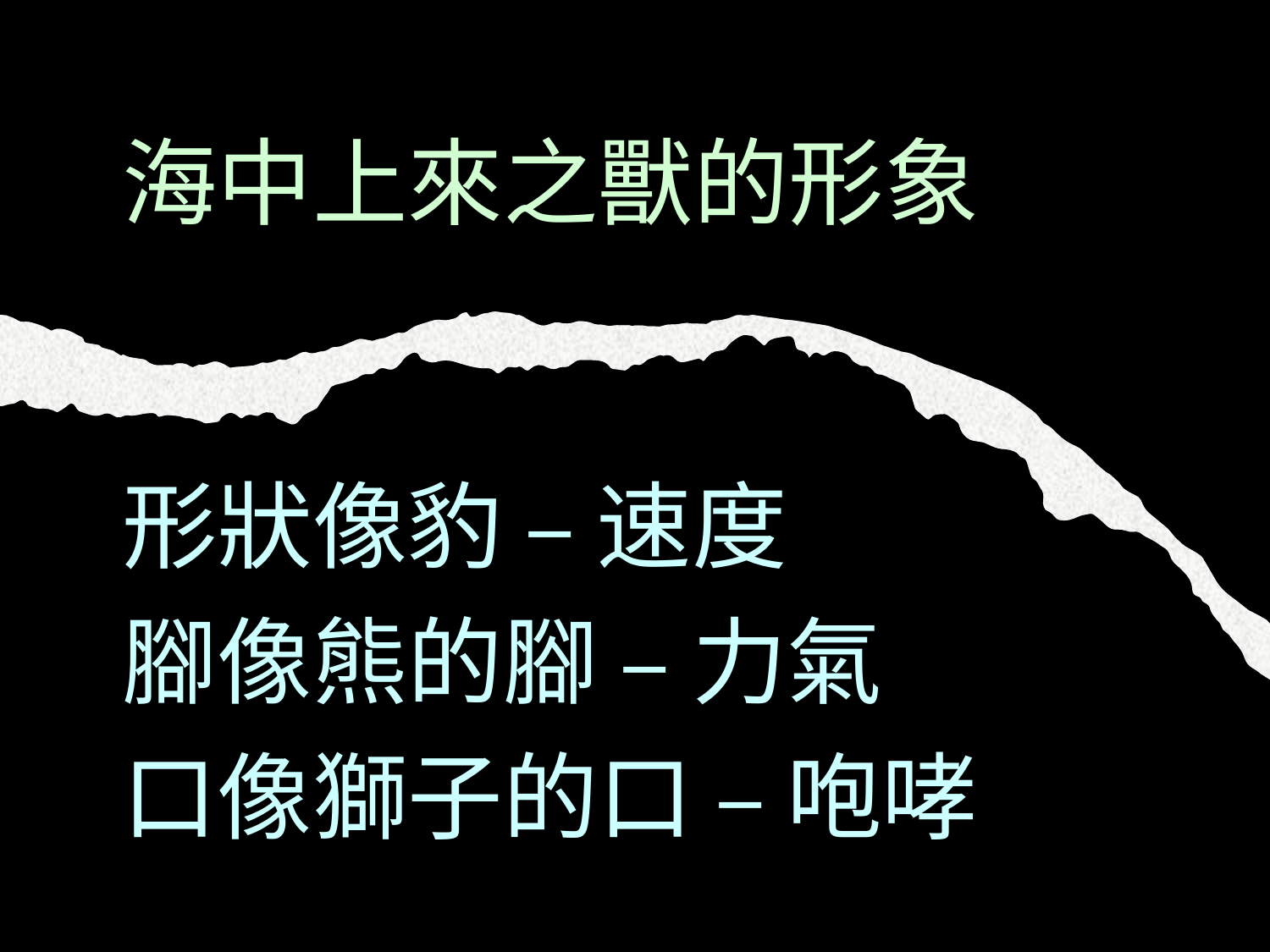

# 海中上來之獸的形象

形狀像豹 – 速度
腳像熊的腳 – 力氣
口像獅子的口 – 咆哮